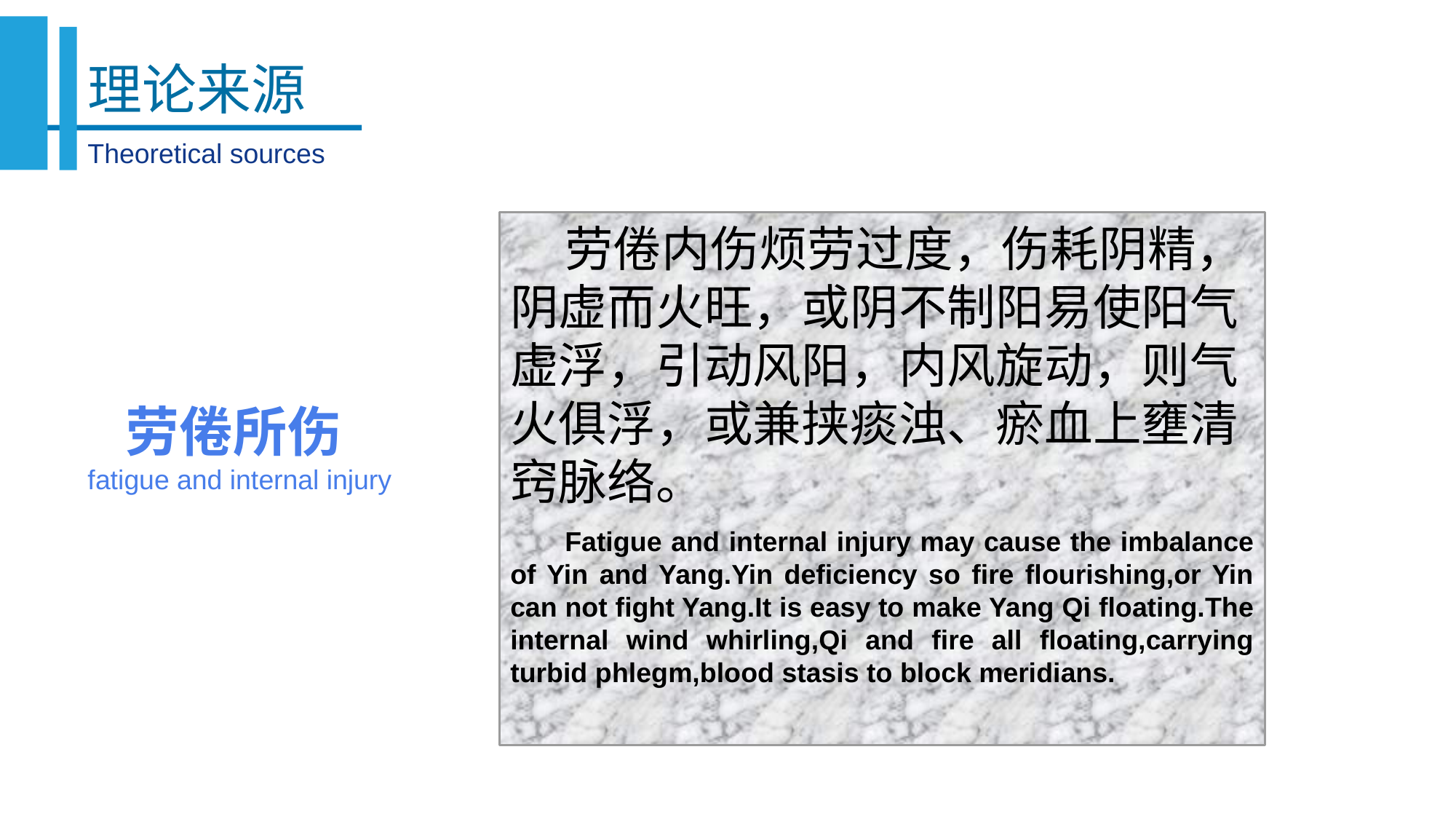

理论来源
Theoretical sources

劳倦内伤烦劳过度，伤耗阴精，阴虚而火旺，或阴不制阳易使阳气虚浮，引动风阳，内风旋动，则气火俱浮，或兼挟痰浊、瘀血上壅清窍脉络。
Fatigue and internal injury may cause the imbalance of Yin and Yang.Yin deficiency so fire flourishing,or Yin can not fight Yang.It is easy to make Yang Qi floating.The internal wind whirling,Qi and fire all floating,carrying turbid phlegm,blood stasis to block meridians.
# 劳倦所伤
fatigue and internal injury